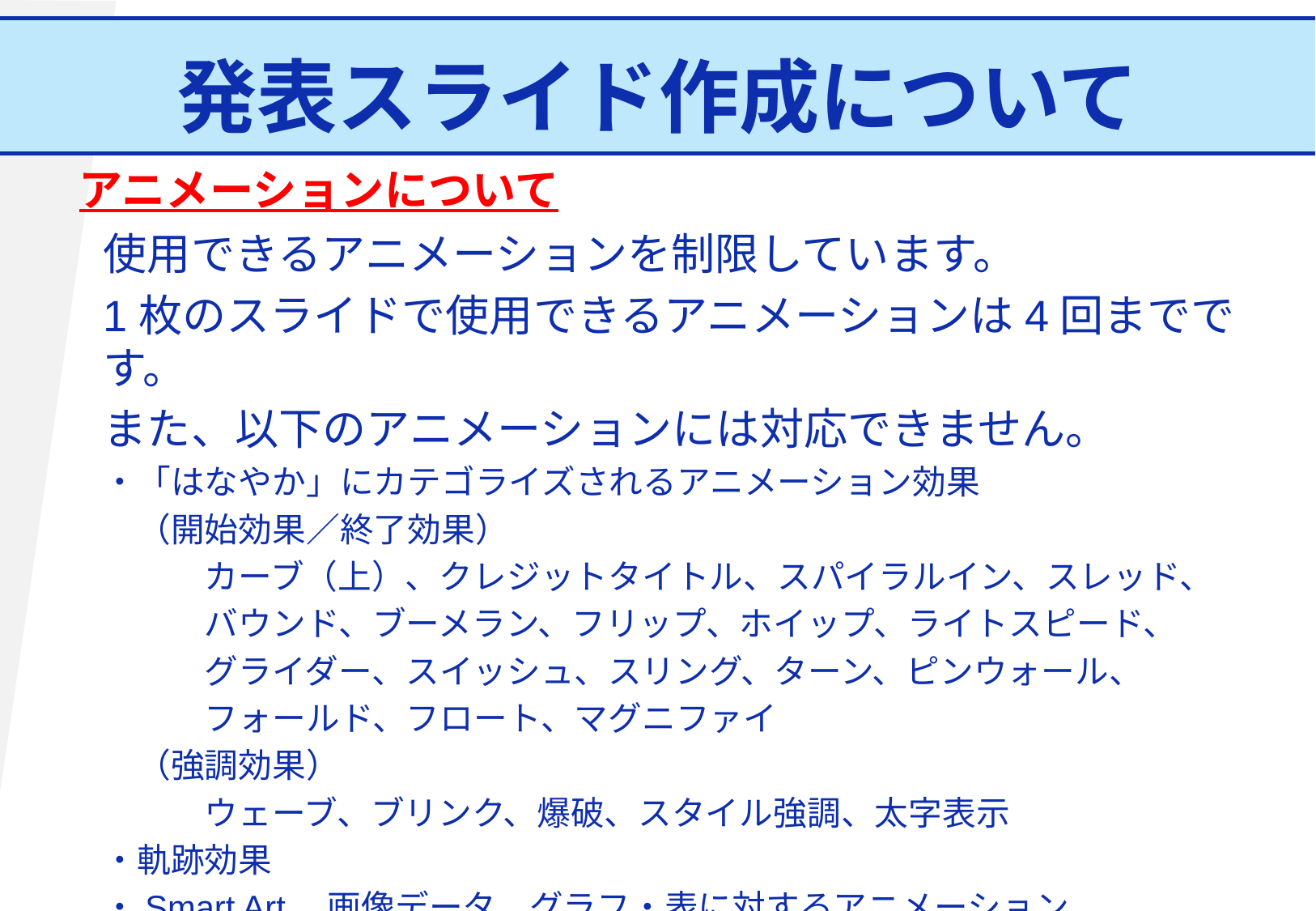

# 発表スライド作成について

アニメーションについて
使用できるアニメーションを制限しています。
1枚のスライドで使用できるアニメーションは4回までです。
また、以下のアニメーションには対応できません。
・「はなやか」にカテゴライズされるアニメーション効果
　（開始効果／終了効果）
　　　カーブ（上）、クレジットタイトル、スパイラルイン、スレッド、
　　　バウンド、ブーメラン、フリップ、ホイップ、ライトスピード、
　　　グライダー、スイッシュ、スリング、ターン、ピンウォール、
　　　フォールド、フロート、マグニファイ
　（強調効果）
　　　ウェーブ、ブリンク、爆破、スタイル強調、太字表示
・軌跡効果
・Smart Art、画像データ、グラフ・表に対するアニメーション